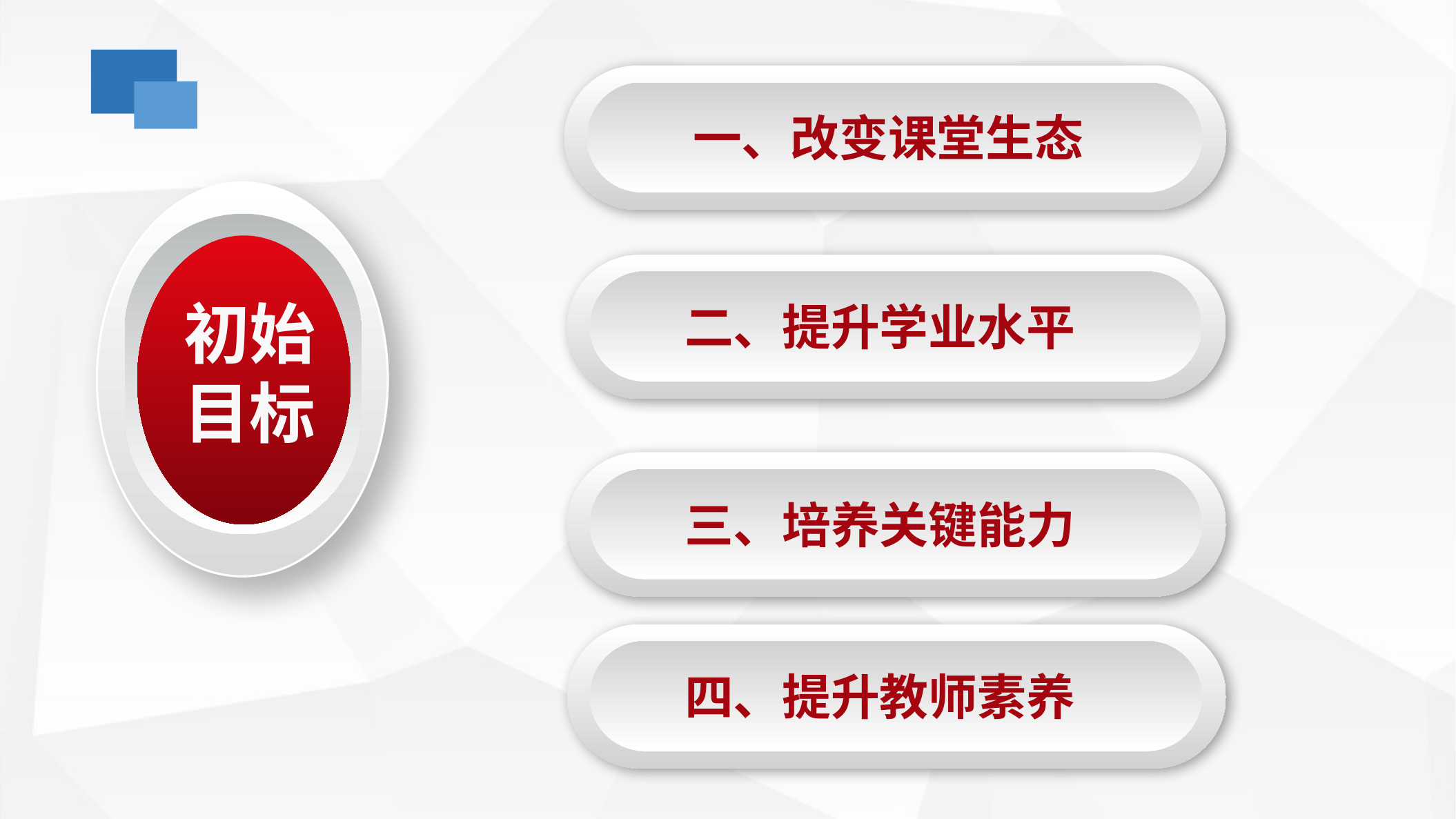

一、改变课堂生态

初始
目标

    二、提升学业水平

    三、培养关键能力

    四、提升教师素养